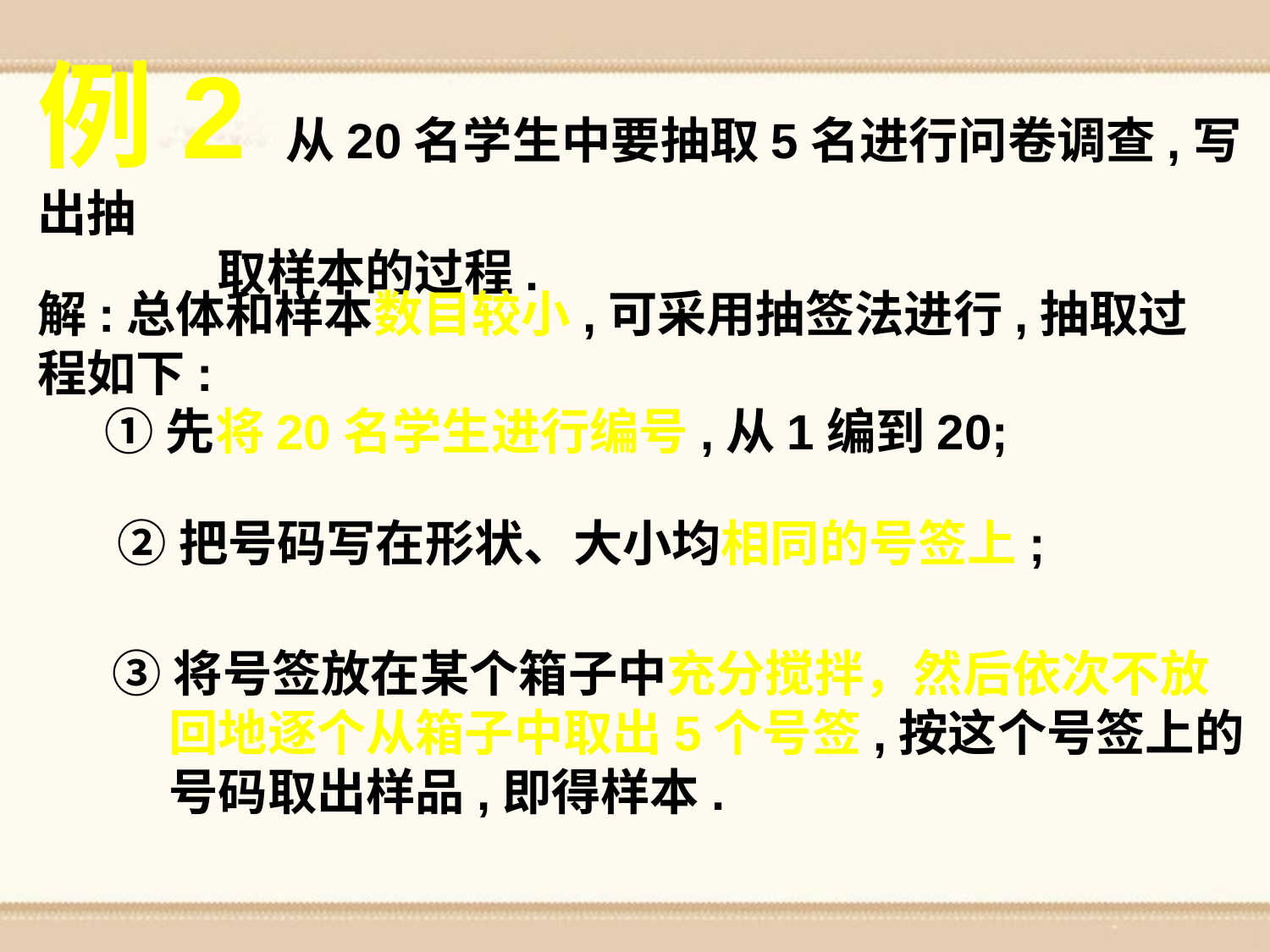

例2  从20名学生中要抽取5名进行问卷调查,写出抽
               取样本的过程.
解:总体和样本数目较小,可采用抽签法进行,抽取过程如下:
      ①先将20名学生进行编号,从1编到20;

②把号码写在形状、大小均相同的号签上;
③将号签放在某个箱子中充分搅拌，然后依次不放
    回地逐个从箱子中取出5个号签,按这个号签上的
    号码取出样品,即得样本.